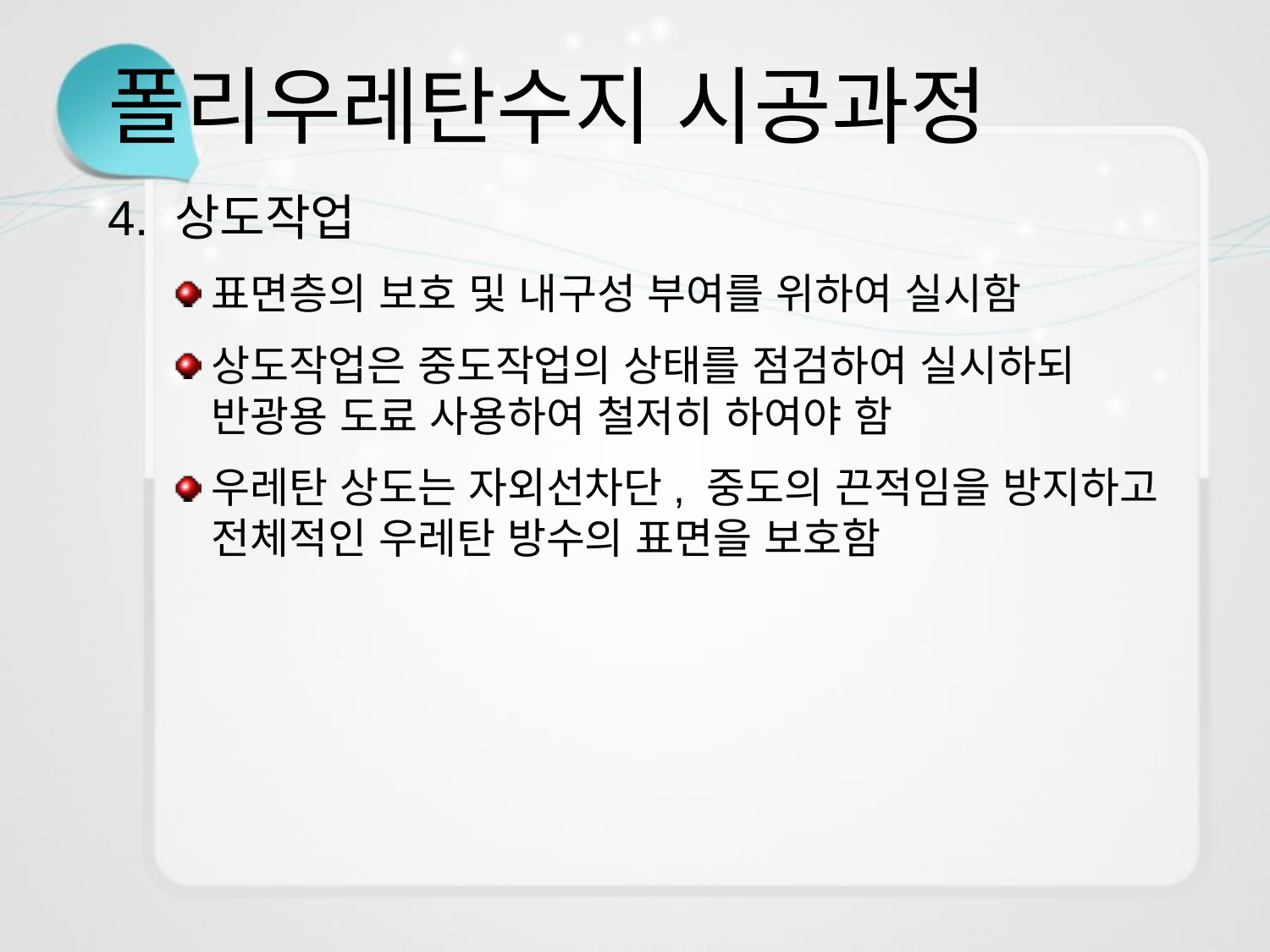

# 폴리우레탄수지 시공과정
4. 상도작업
표면층의 보호 및 내구성 부여를 위하여 실시함
상도작업은 중도작업의 상태를 점검하여 실시하되 반광용 도료 사용하여 철저히 하여야 함
우레탄 상도는 자외선차단, 중도의 끈적임을 방지하고 전체적인 우레탄 방수의 표면을 보호함